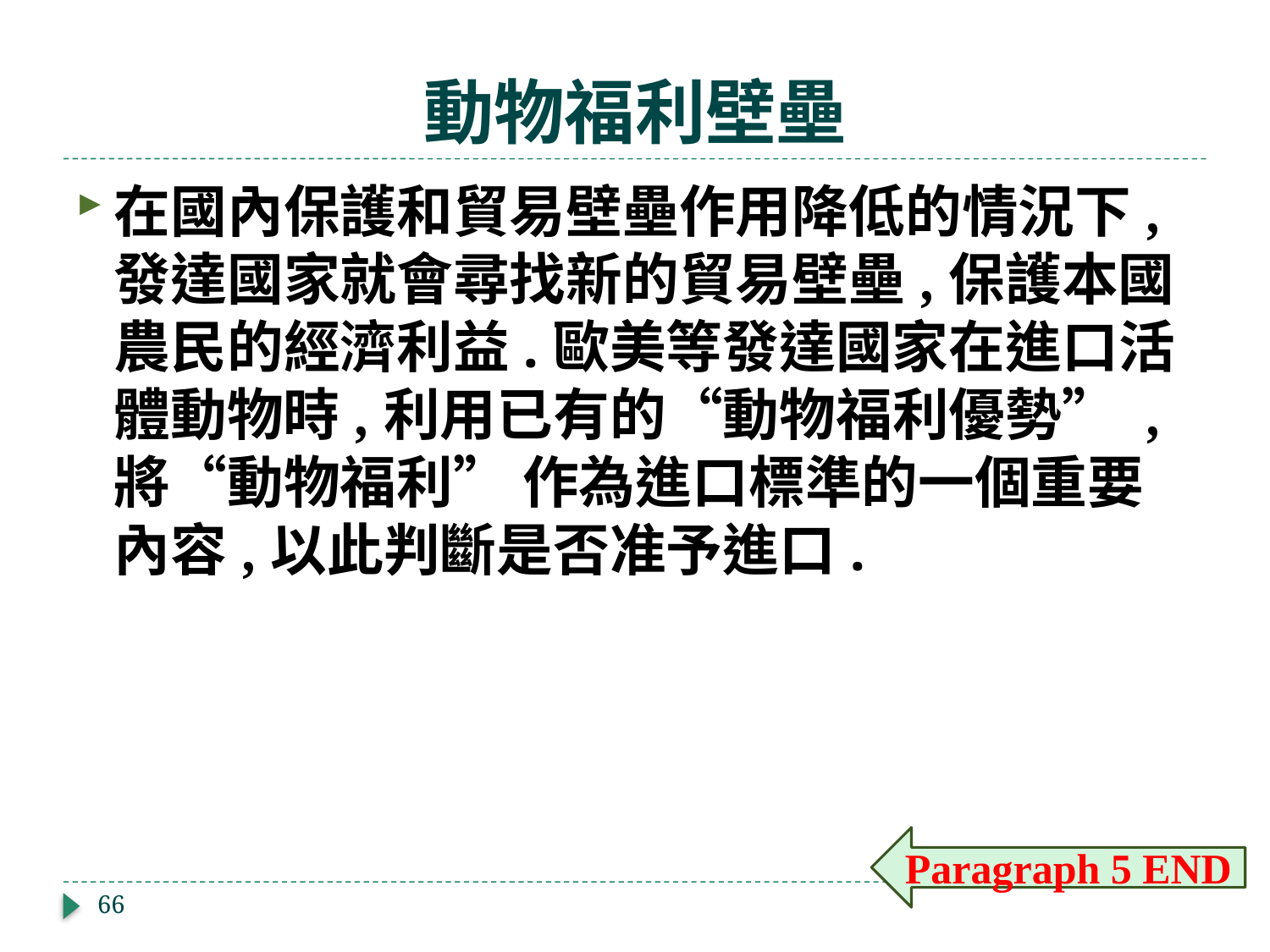

# 動物福利壁壘
在國內保護和貿易壁壘作用降低的情況下,發達國家就會尋找新的貿易壁壘,保護本國農民的經濟利益.歐美等發達國家在進口活體動物時,利用已有的“動物福利優勢” ,將“動物福利” 作為進口標準的一個重要內容,以此判斷是否准予進口.
Paragraph 5 END
66